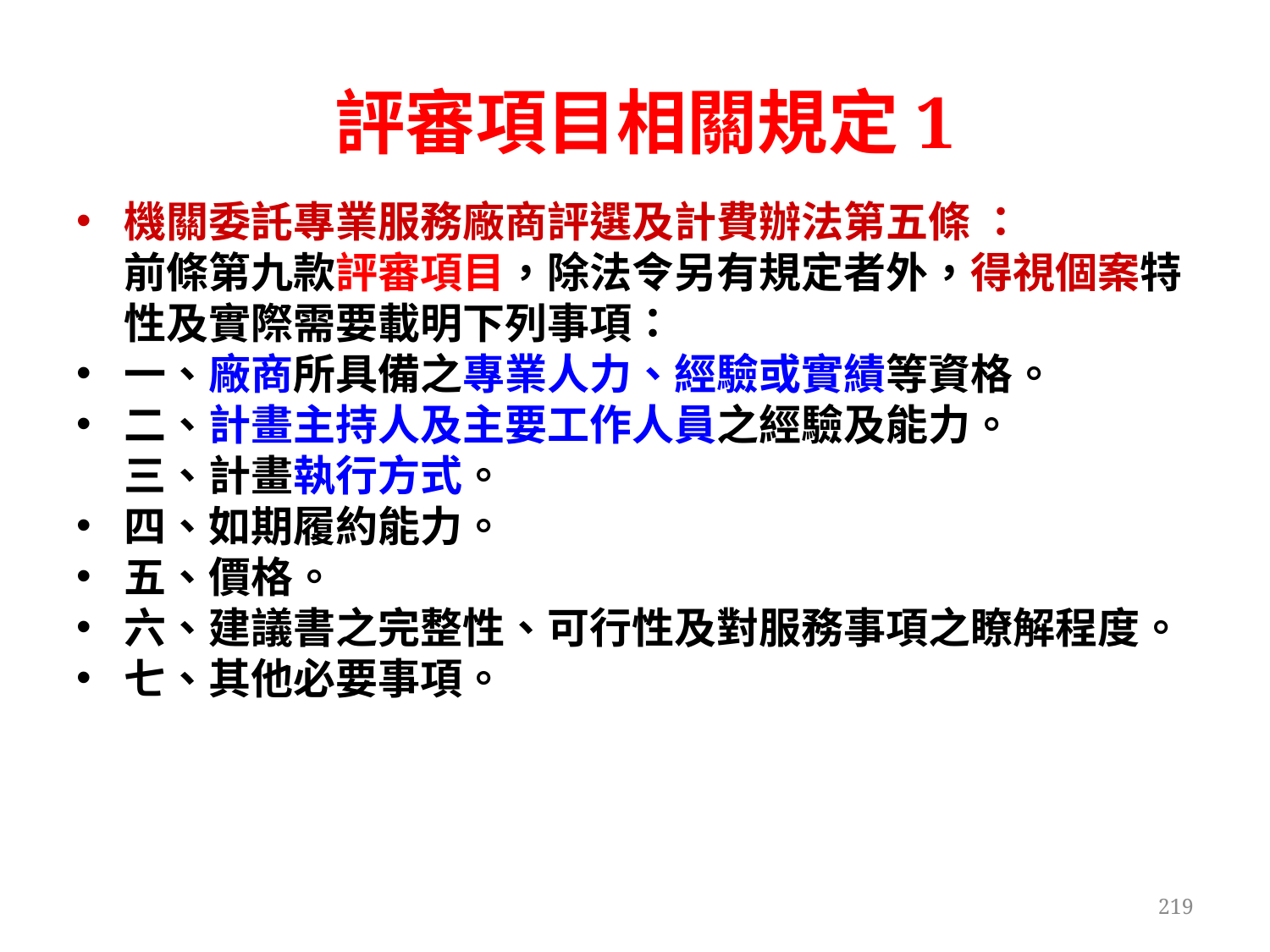

# 評審項目相關規定1
機關委託專業服務廠商評選及計費辦法第五條 ：
前條第九款評審項目，除法令另有規定者外，得視個案特性及實際需要載明下列事項：
一、廠商所具備之專業人力、經驗或實績等資格。
二、計畫主持人及主要工作人員之經驗及能力。
三、計畫執行方式。
四、如期履約能力。
五、價格。
六、建議書之完整性、可行性及對服務事項之瞭解程度。
七、其他必要事項。

219